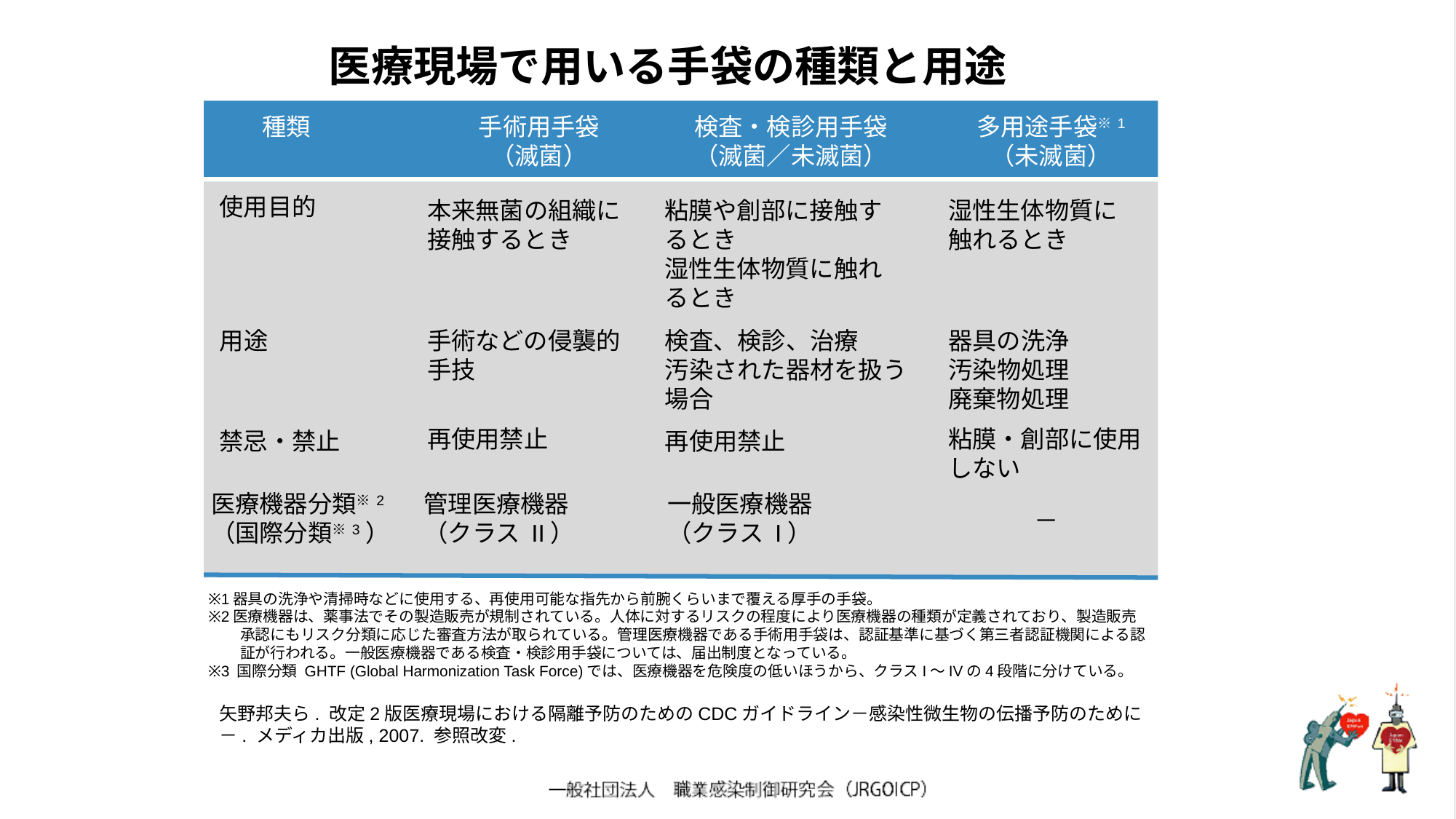

医療現場で用いる手袋の種類と用途

種類
手術用手袋
（滅菌）
検査・検診用手袋
（滅菌／未滅菌）
多用途手袋※1
（未滅菌）

使用目的
本来無菌の組織に
接触するとき
粘膜や創部に接触するとき
湿性生体物質に触れるとき
湿性生体物質に
触れるとき

用途
手術などの侵襲的
手技
検査、検診、治療
汚染された器材を扱う
場合
器具の洗浄
汚染物処理
廃棄物処理
再使用禁止
粘膜・創部に使用
しない
禁忌・禁止
再使用禁止
管理医療機器
（クラス II）
一般医療機器
（クラス I）
医療機器分類※2
（国際分類※3）
－

※1器具の洗浄や清掃時などに使用する、再使用可能な指先から前腕くらいまで覆える厚手の手袋。
※2医療機器は、薬事法でその製造販売が規制されている。人体に対するリスクの程度により医療機器の種類が定義されており、製造販売承認にもリスク分類に応じた審査方法が取られている。管理医療機器である手術用手袋は、認証基準に基づく第三者認証機関による認証が行われる。一般医療機器である検査・検診用手袋については、届出制度となっている。
※3 国際分類 GHTF (Global Harmonization Task Force)では、医療機器を危険度の低いほうから、クラスI～IVの4段階に分けている。
矢野邦夫ら. 改定2版医療現場における隔離予防のためのCDCガイドライン－感染性微生物の伝播予防のために－. メディカ出版, 2007. 参照改変.